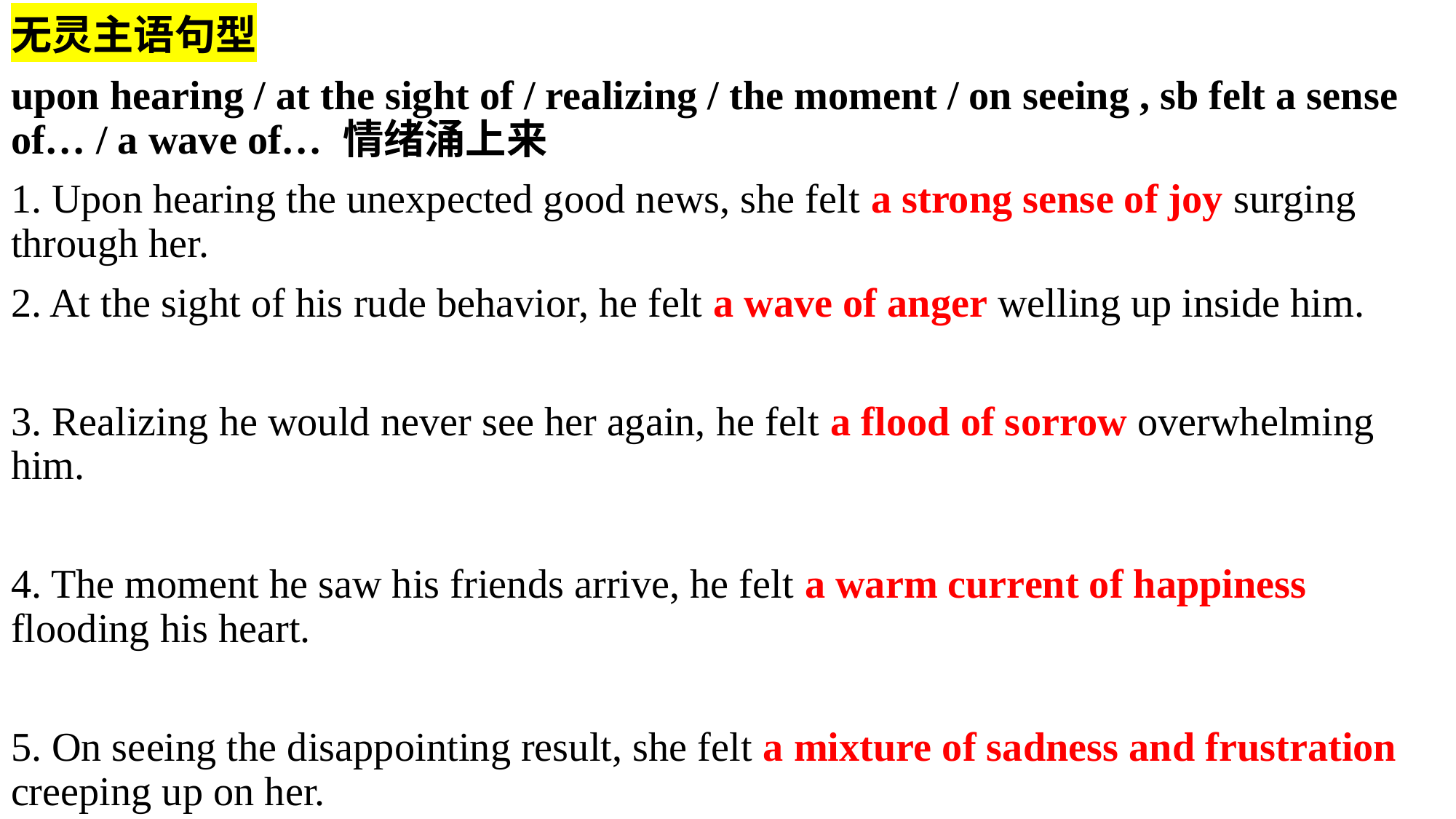

无灵主语句型
upon hearing / at the sight of / realizing / the moment / on seeing , sb felt a sense of… / a wave of… 情绪涌上来
1. Upon hearing the unexpected good news, she felt a strong sense of joy surging through her.
2. At the sight of his rude behavior, he felt a wave of anger welling up inside him.

3. Realizing he would never see her again, he felt a flood of sorrow overwhelming him.

4. The moment he saw his friends arrive, he felt a warm current of happiness flooding his heart.

5. On seeing the disappointing result, she felt a mixture of sadness and frustration creeping up on her.